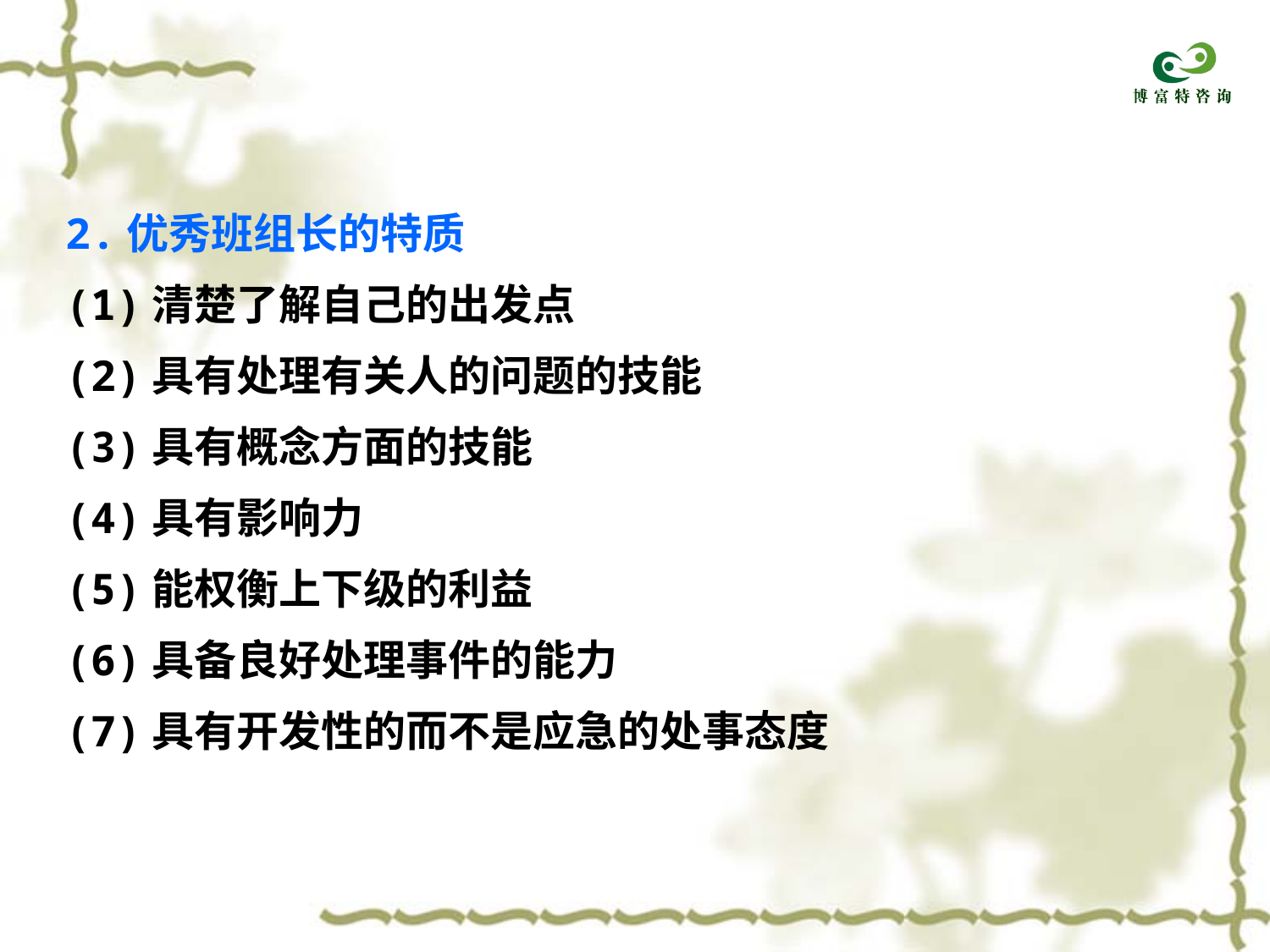

2.优秀班组长的特质
(1)清楚了解自己的出发点
(2)具有处理有关人的问题的技能
(3)具有概念方面的技能
(4)具有影响力
(5)能权衡上下级的利益
(6)具备良好处理事件的能力
(7)具有开发性的而不是应急的处事态度